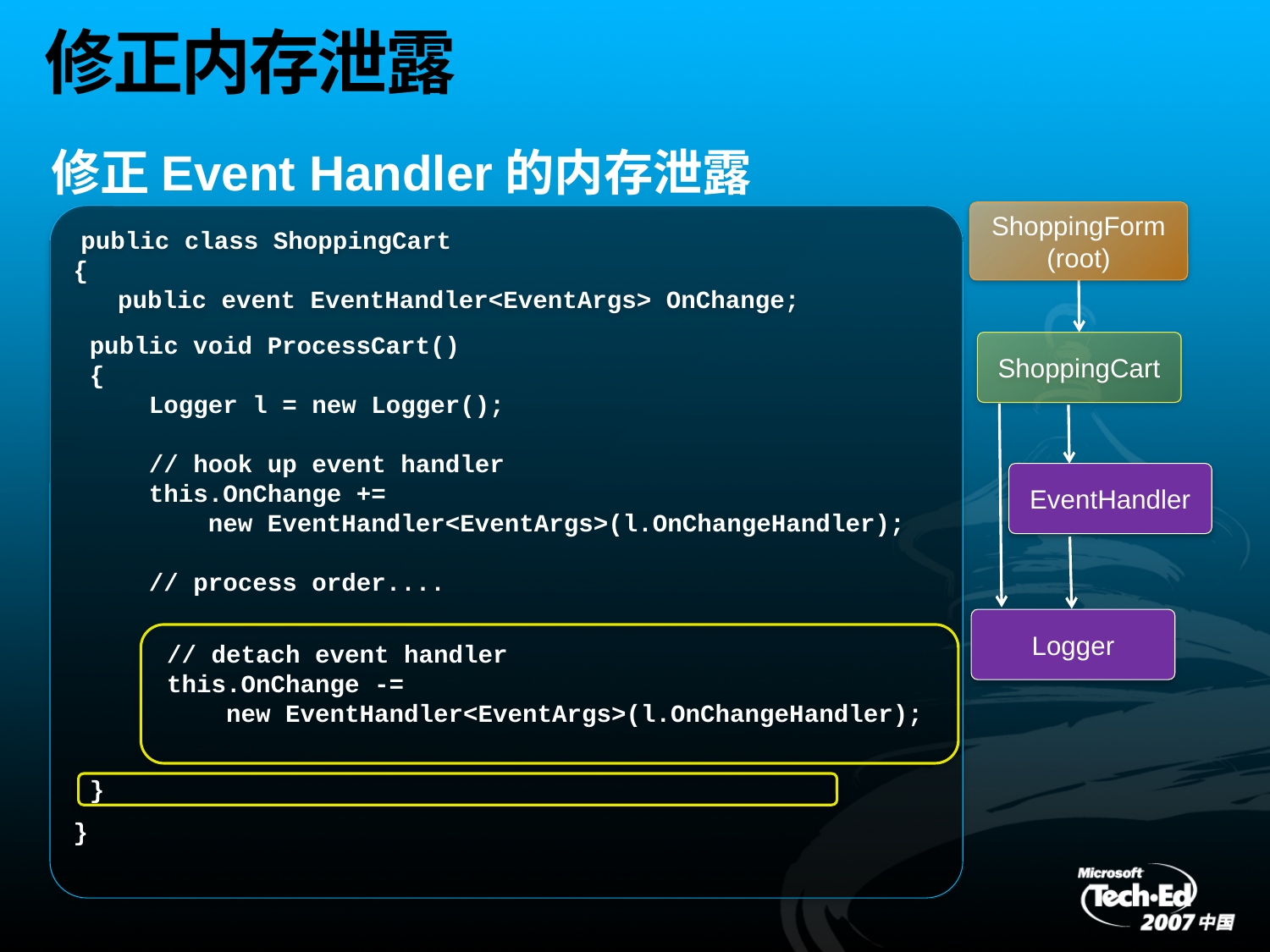

# 修正内存泄露
修正Event Handler的内存泄露
ShoppingForm (root)
 public class ShoppingCart
{
   public event EventHandler<EventArgs> OnChange;

}

public void ProcessCart()
{
    Logger l = new Logger();

    // hook up event handler
    this.OnChange +=
        new EventHandler<EventArgs>(l.OnChangeHandler);

    // process order....

}
ShoppingCart
EventHandler
Logger

// detach event handler
this.OnChange -=
    new EventHandler<EventArgs>(l.OnChangeHandler);